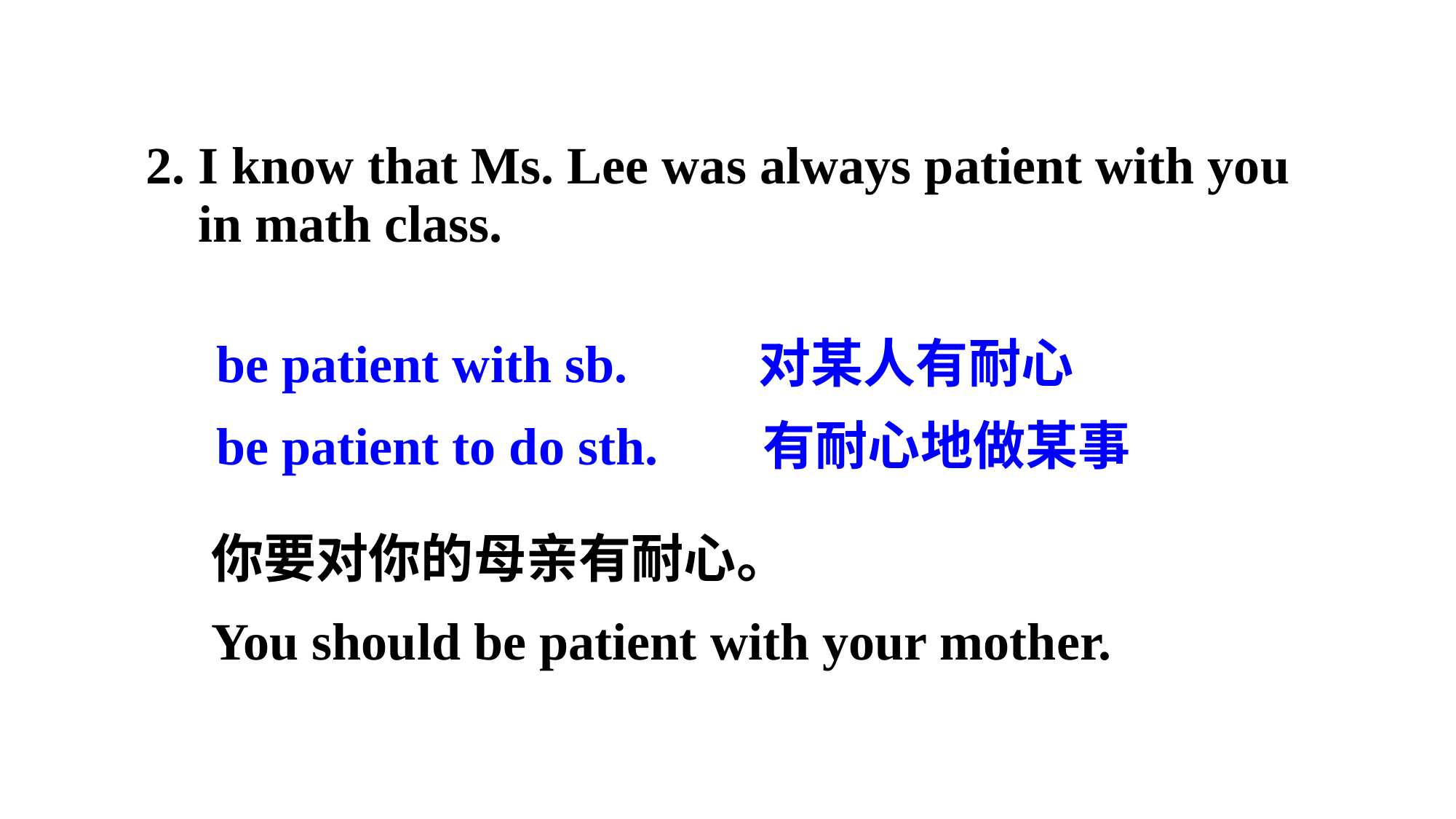

2. I know that Ms. Lee was always patient with you
    in math class.
be patient with sb.         对某人有耐心
be patient to do sth.       有耐心地做某事
你要对你的母亲有耐心。
You should be patient with your mother.